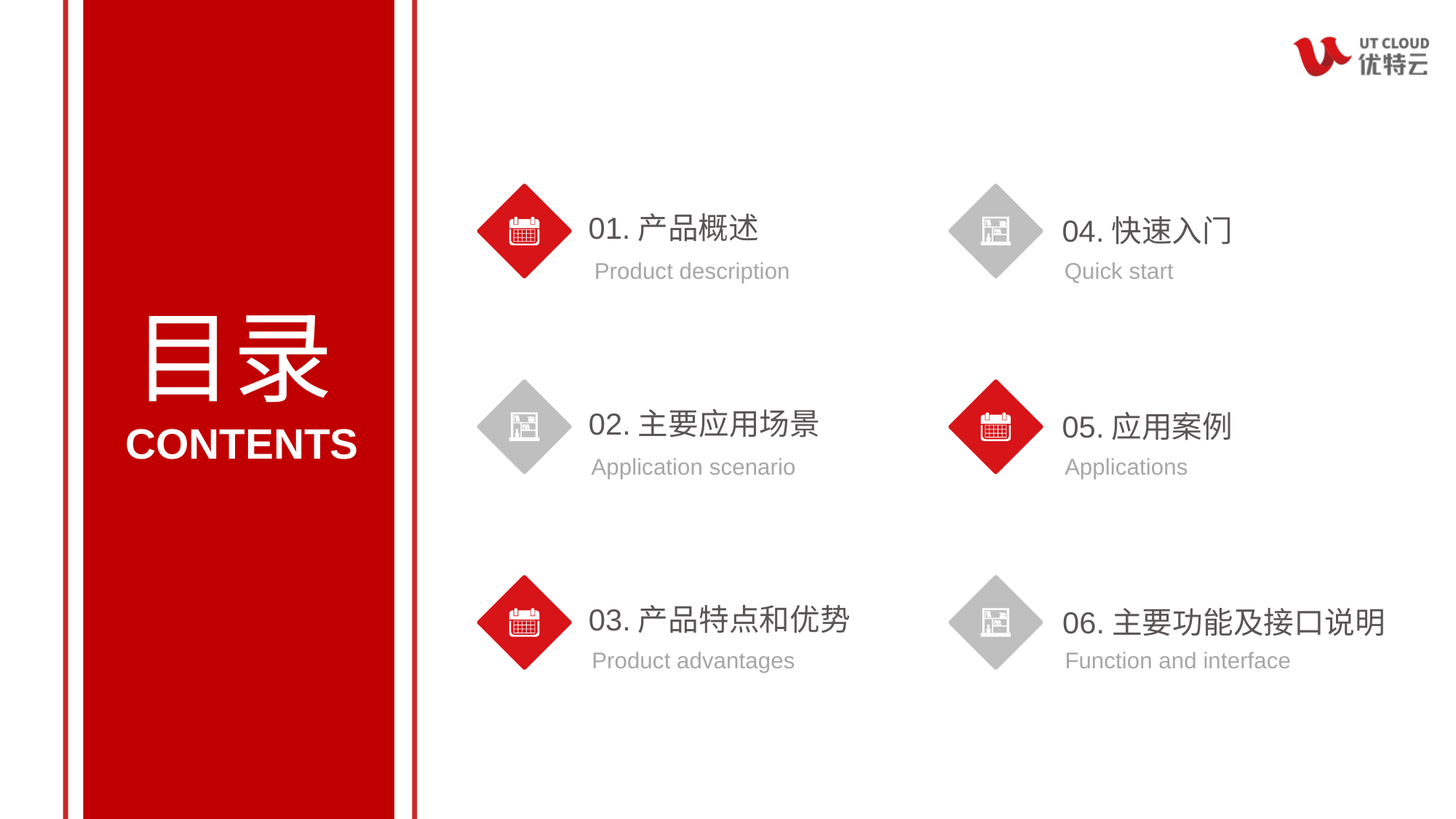

01.产品概述
04.快速入门
Product description
Quick start
目录
CONTENTS

02.主要应用场景
05.应用案例
Application scenario
Applications

03.产品特点和优势
06.主要功能及接口说明
Product advantages
Function and interface